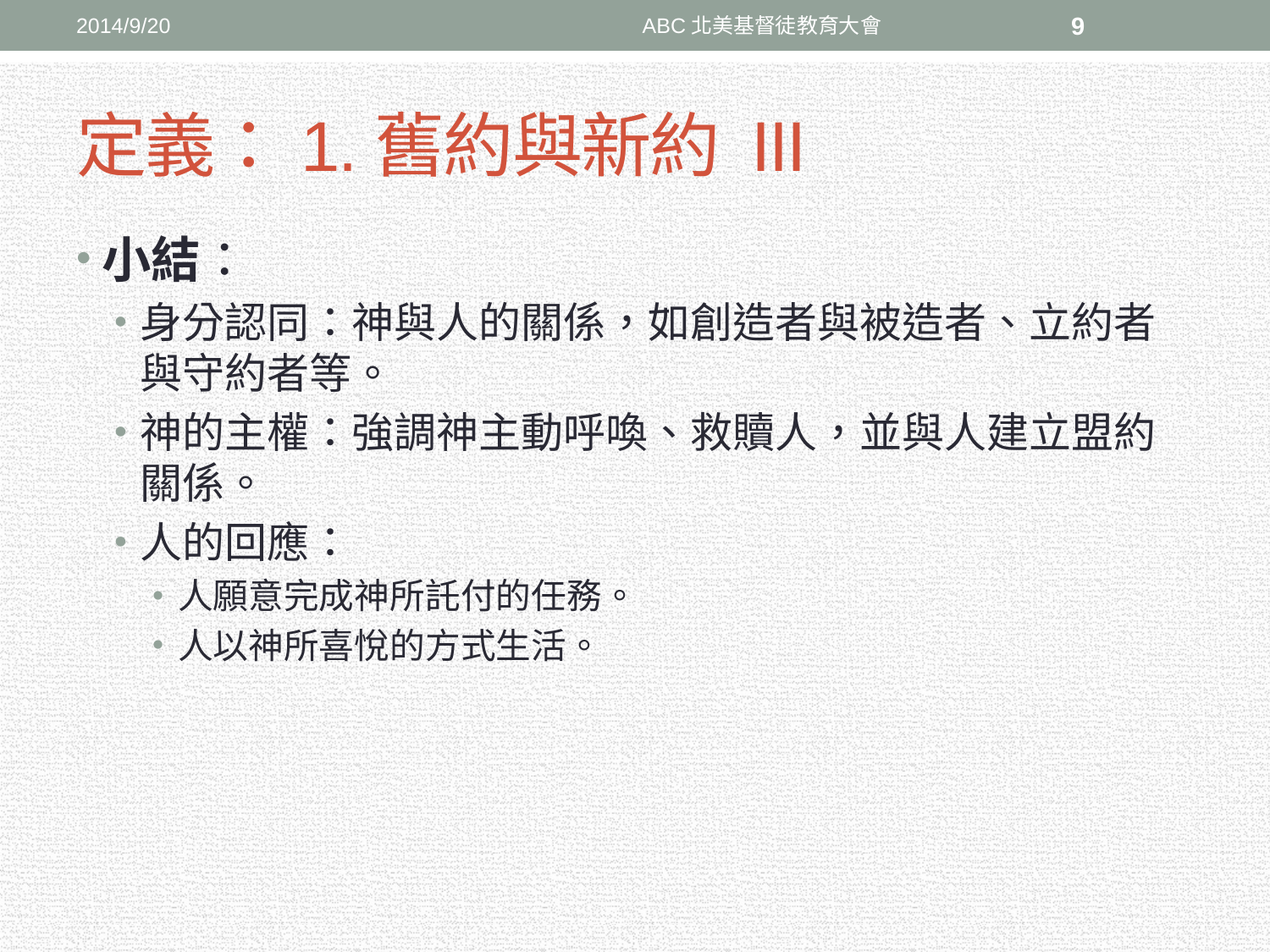

2014/9/20
ABC北美基督徒教育大會
9
# 定義：1.舊約與新約 III
小結：
身分認同：神與人的關係，如創造者與被造者、立約者與守約者等。
神的主權：強調神主動呼喚、救贖人，並與人建立盟約關係。
人的回應：
人願意完成神所託付的任務。
人以神所喜悅的方式生活。